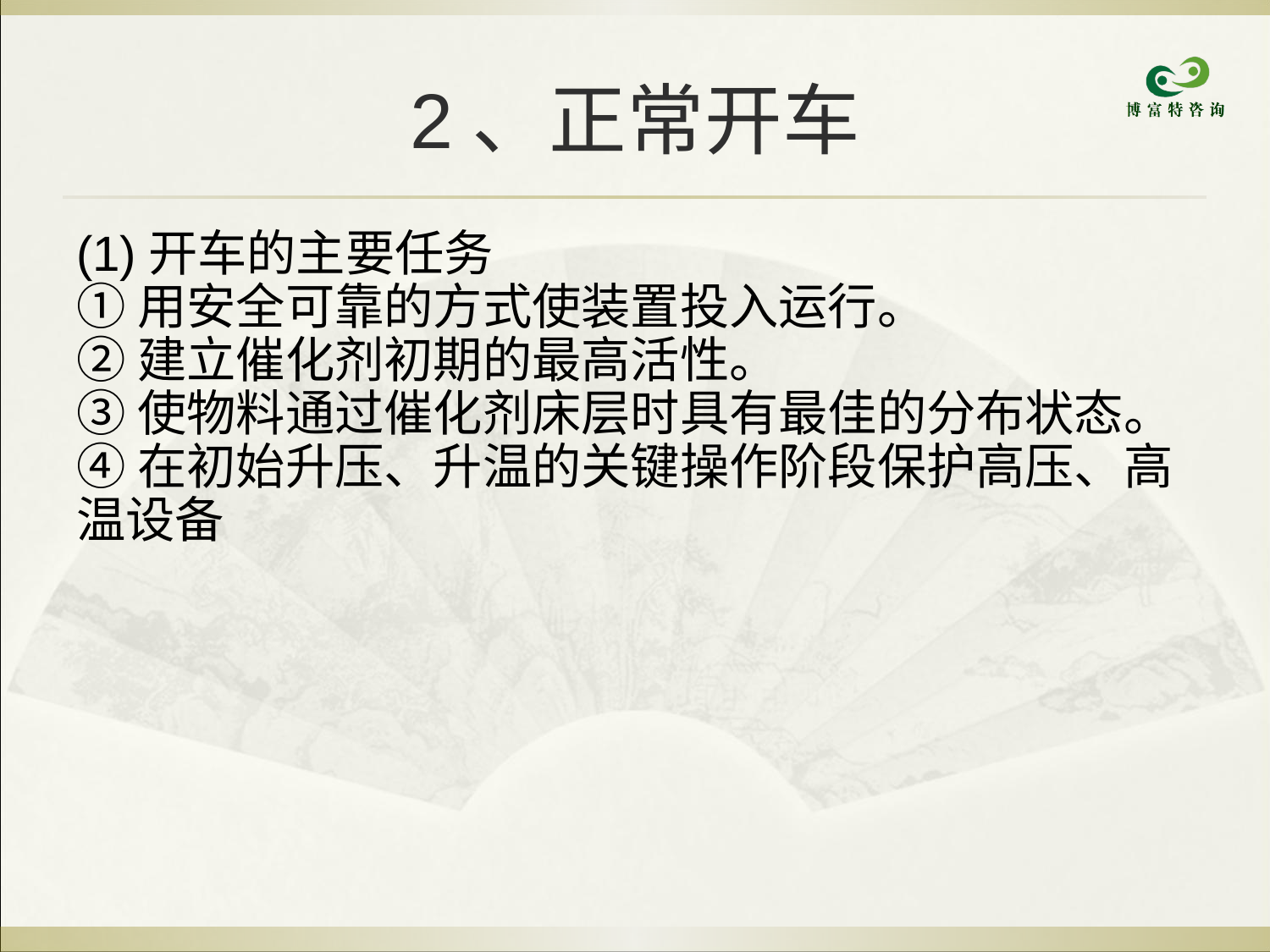

2、正常开车
(1)开车的主要任务
①用安全可靠的方式使装置投入运行。
②建立催化剂初期的最高活性。
③使物料通过催化剂床层时具有最佳的分布状态。
④在初始升压、升温的关键操作阶段保护高压、高温设备